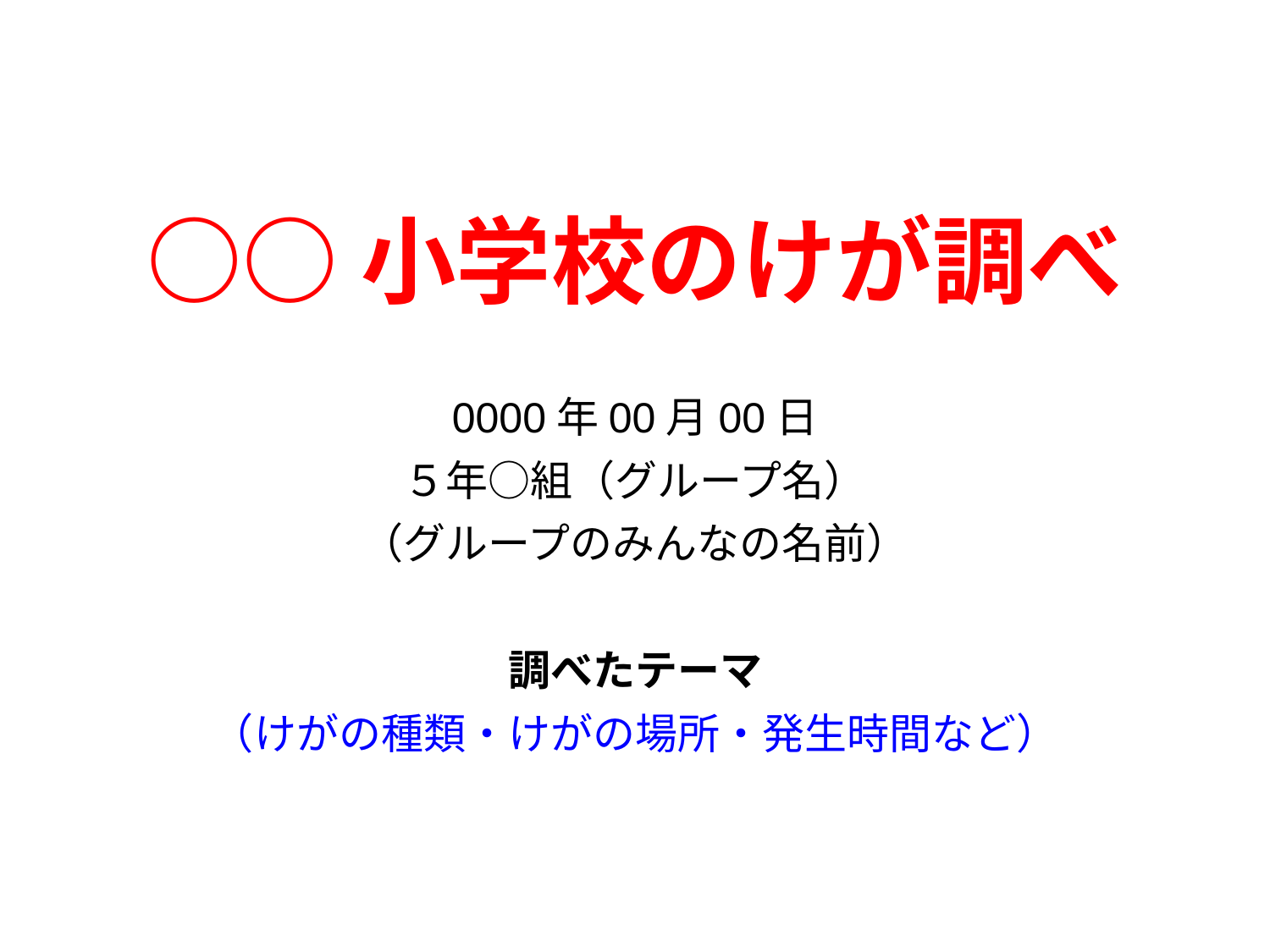

# ○○小学校のけが調べ
0000年00月00日
５年○組（グループ名）
（グループのみんなの名前）

調べたテーマ
（けがの種類・けがの場所・発生時間など）